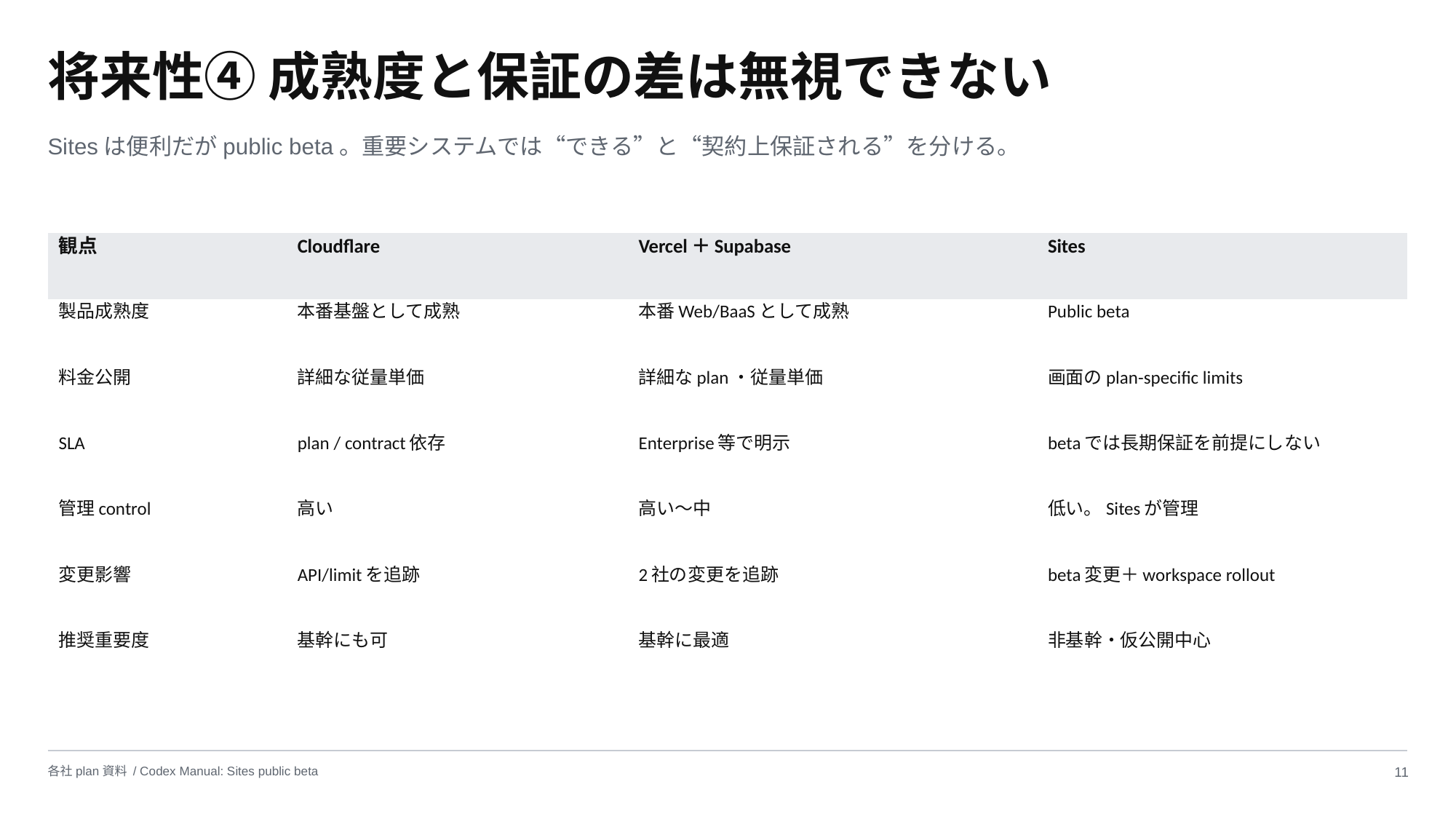

将来性④ 成熟度と保証の差は無視できない
Sitesは便利だがpublic beta。重要システムでは“できる”と“契約上保証される”を分ける。
| 観点 | Cloudflare | Vercel＋Supabase | Sites |
| --- | --- | --- | --- |
| 製品成熟度 | 本番基盤として成熟 | 本番Web/BaaSとして成熟 | Public beta |
| 料金公開 | 詳細な従量単価 | 詳細なplan・従量単価 | 画面のplan-specific limits |
| SLA | plan / contract依存 | Enterprise等で明示 | betaでは長期保証を前提にしない |
| 管理control | 高い | 高い〜中 | 低い。Sitesが管理 |
| 変更影響 | API/limitを追跡 | 2社の変更を追跡 | beta変更＋workspace rollout |
| 推奨重要度 | 基幹にも可 | 基幹に最適 | 非基幹・仮公開中心 |
各社plan資料 / Codex Manual: Sites public beta
11